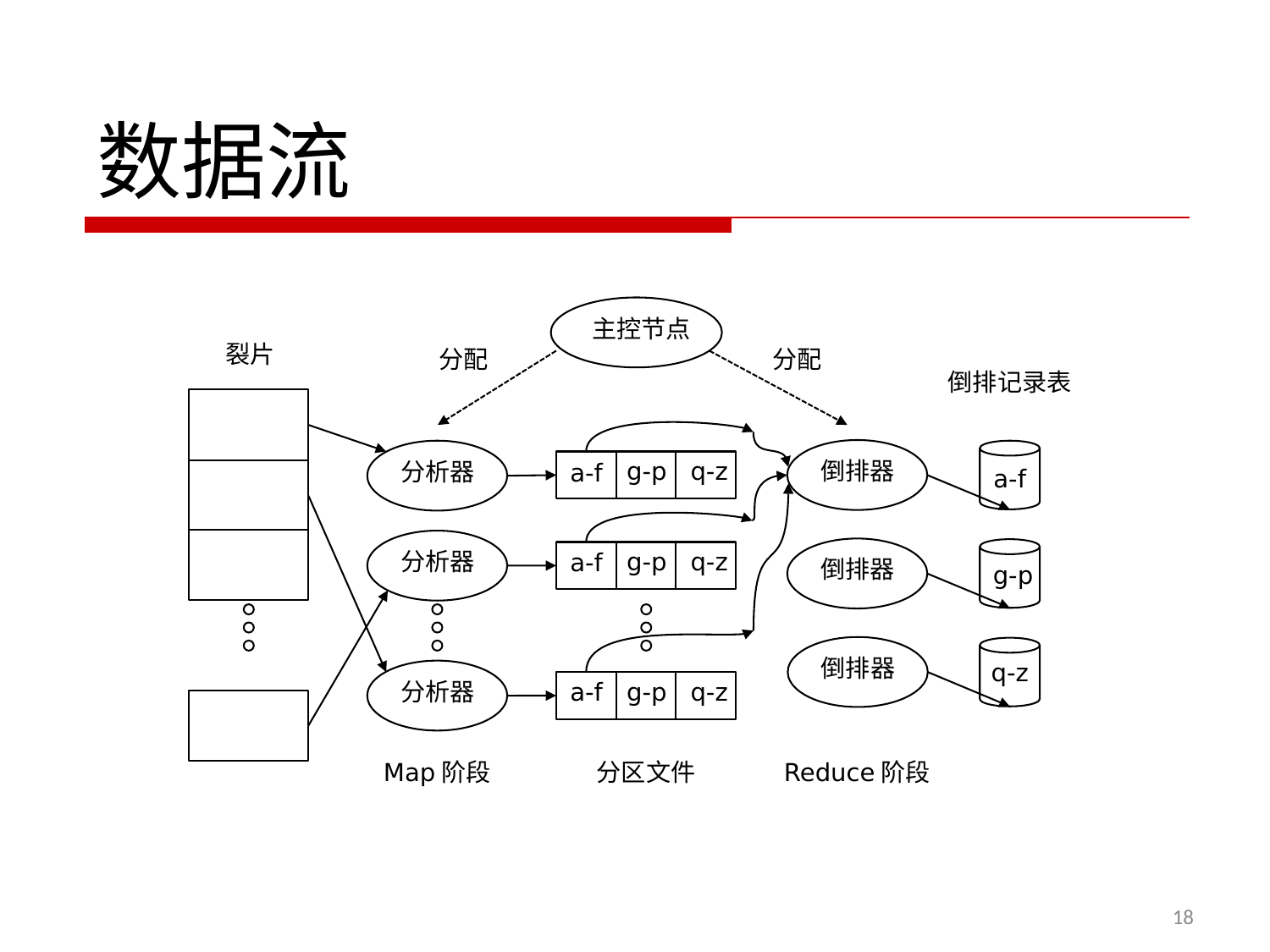

数据流

主控节点
裂片
分配
分配
倒排记录表

倒排器

a-f

g-p
q-z
a-f

分析器

倒排器

g-p
分析器
g-p
q-z
a-f

倒排器

q-z

分析器
a-f
g-p
q-z

Map阶段
分区文件
Reduce阶段

18